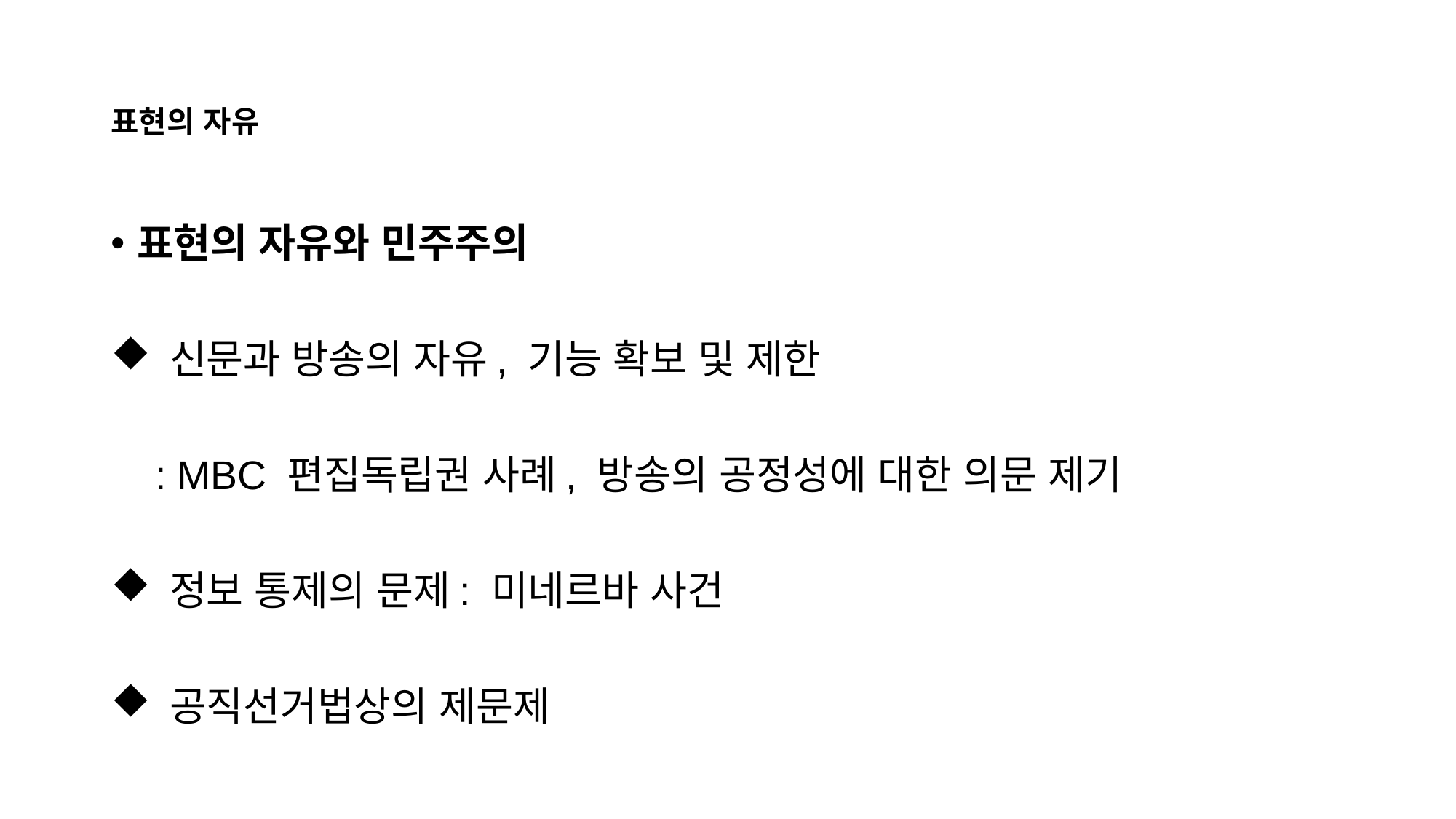

# 표현의 자유
표현의 자유와 민주주의

 신문과 방송의 자유, 기능 확보 및 제한

    : MBC 편집독립권 사례, 방송의 공정성에 대한 의문 제기

 정보 통제의 문제: 미네르바 사건

 공직선거법상의 제문제